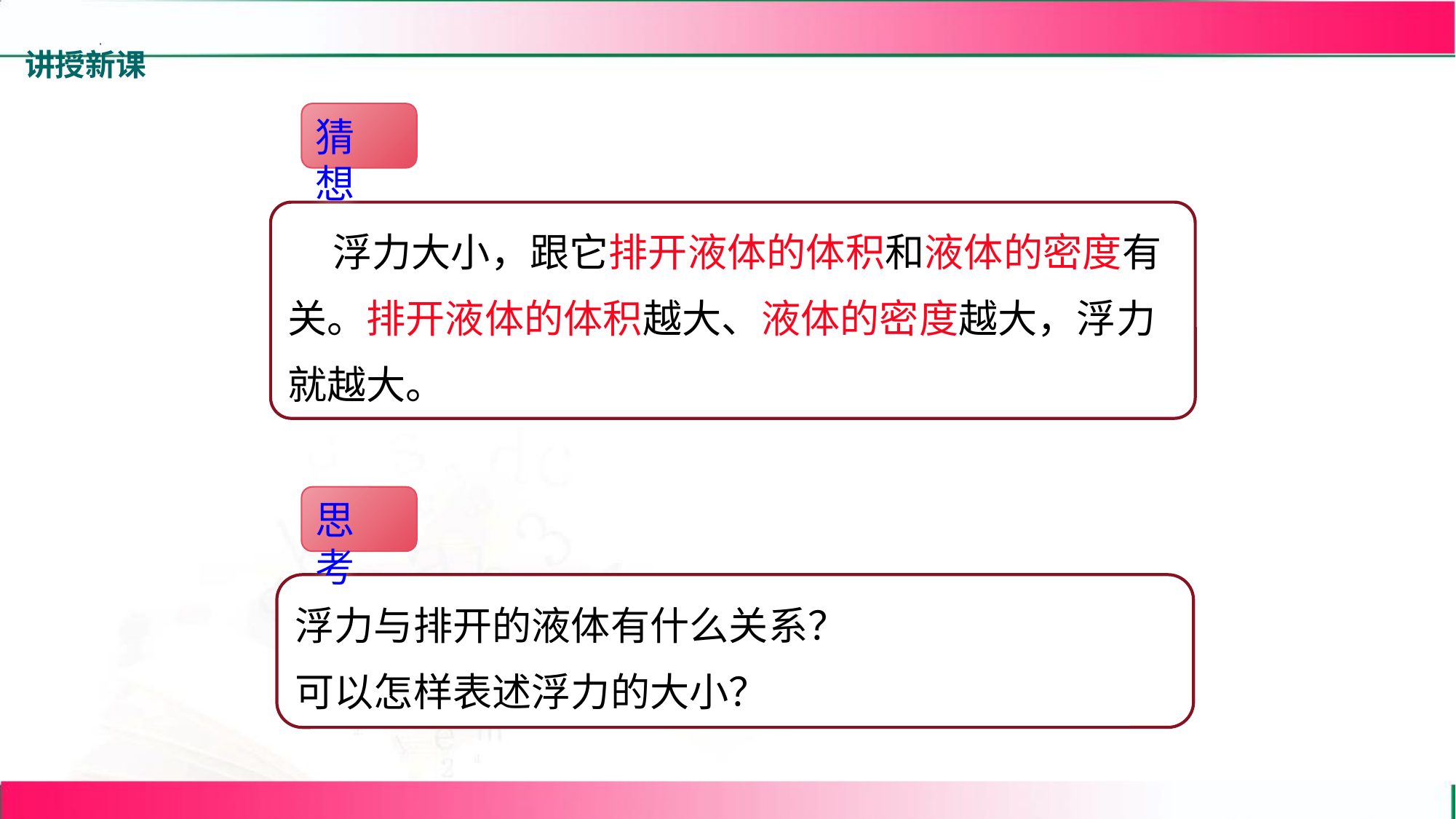

讲授新课
猜 想
    浮力大小，跟它排开液体的体积和液体的密度有关。排开液体的体积越大、液体的密度越大，浮力就越大。
思 考
浮力与排开的液体有什么关系？
可以怎样表述浮力的大小？